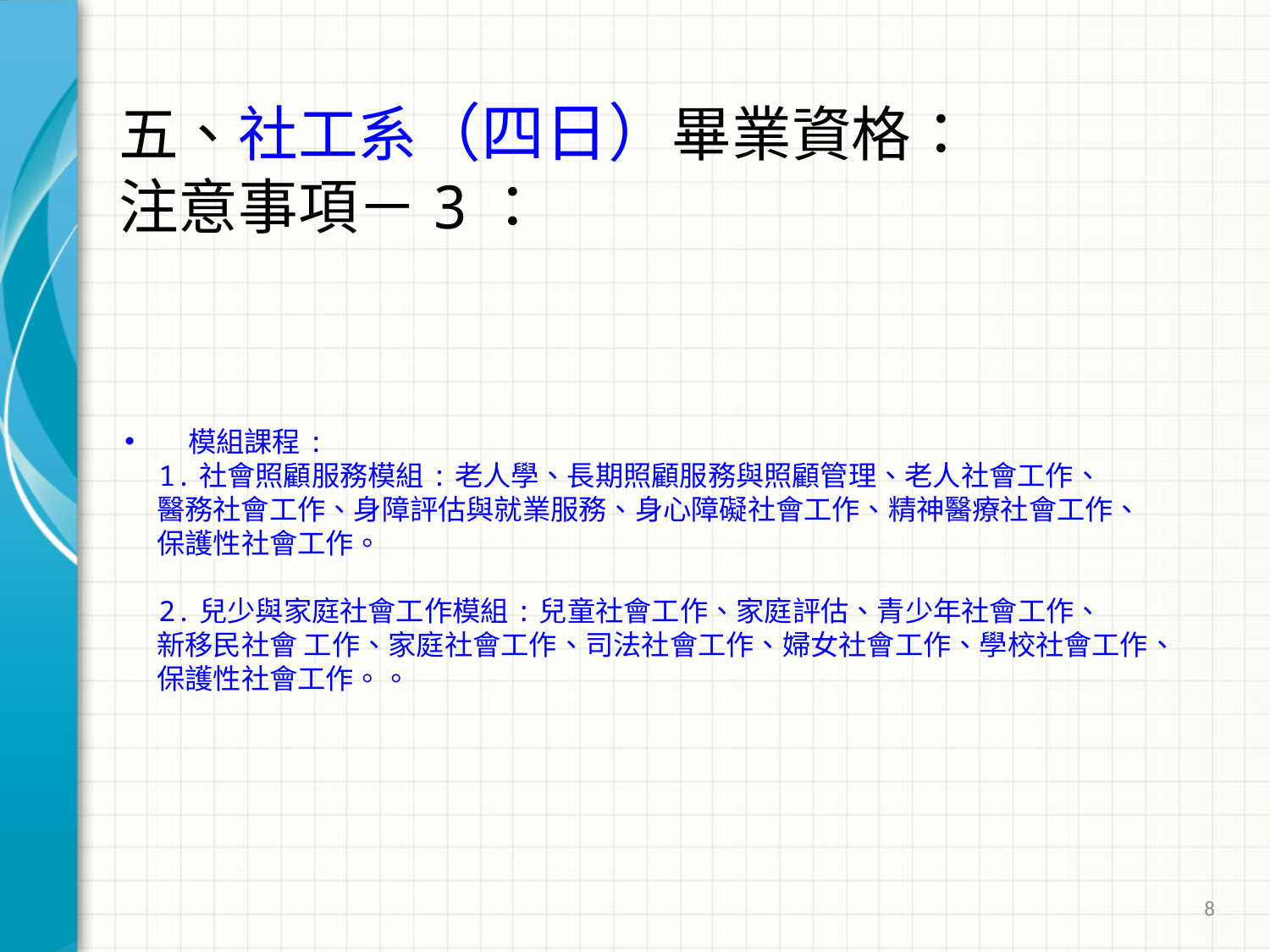

# 五、社工系（四日）畢業資格： 注意事項－3：

模組課程:
  1.社會照顧服務模組:老人學、長期照顧服務與照顧管理、老人社會工作、
    醫務社會工作、身障評估與就業服務、身心障礙社會工作、精神醫療社會工作、
    保護性社會工作。

  2.兒少與家庭社會工作模組:兒童社會工作、家庭評估、青少年社會工作、
    新移民社會 工作、家庭社會工作、司法社會工作、婦女社會工作、學校社會工作、
    保護性社會工作。。

8